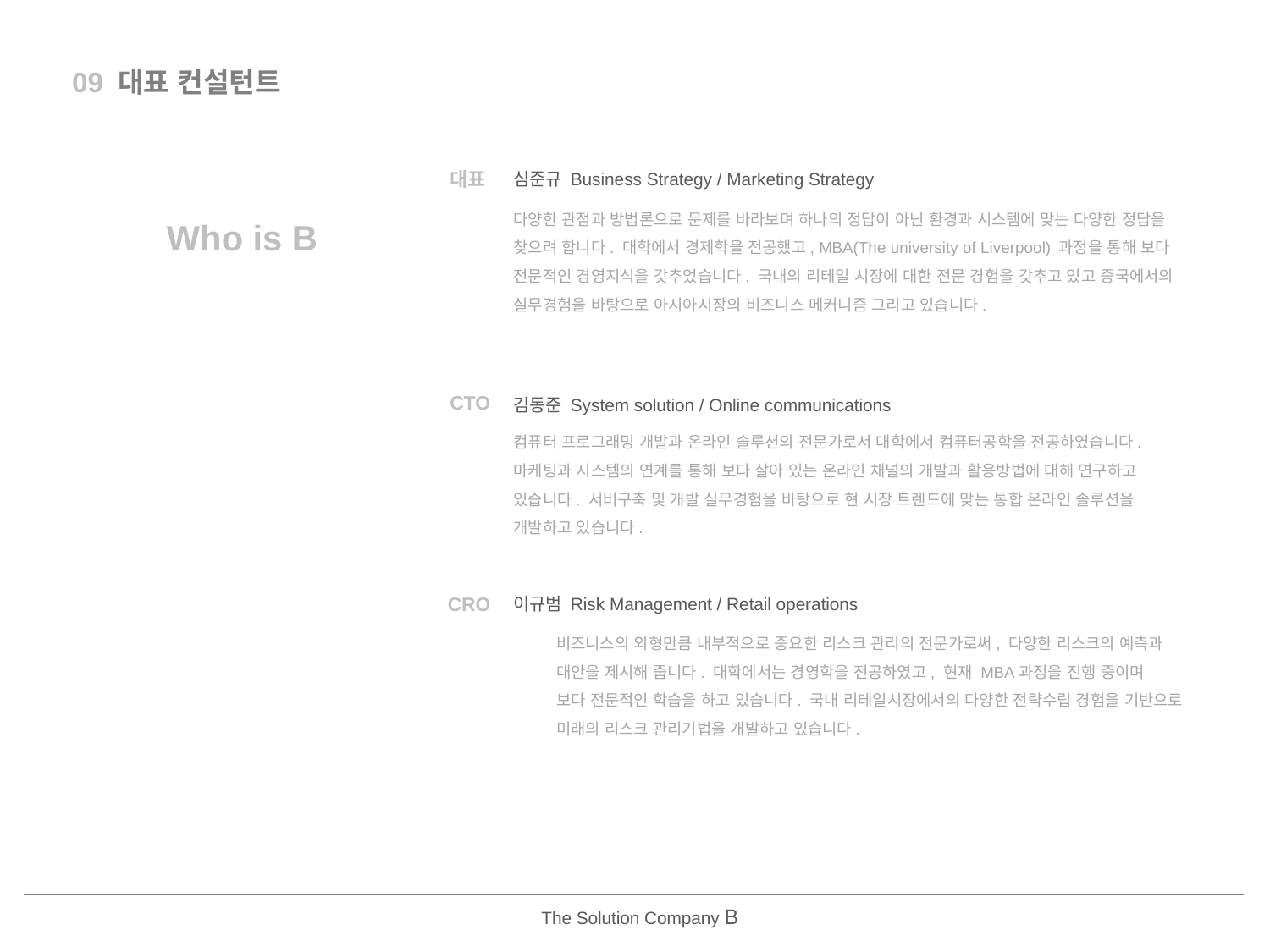

09 대표 컨설턴트
대표
심준규 Business Strategy / Marketing Strategy
다양한 관점과 방법론으로 문제를 바라보며 하나의 정답이 아닌 환경과 시스템에 맞는 다양한 정답을 찾으려 합니다. 대학에서 경제학을 전공했고, MBA(The university of Liverpool) 과정을 통해 보다 전문적인 경영지식을 갖추었습니다. 국내의 리테일 시장에 대한 전문 경험을 갖추고 있고 중국에서의 실무경험을 바탕으로 아시아시장의 비즈니스 메커니즘 그리고 있습니다.
Who is B
CTO
김동준 System solution / Online communications
컴퓨터 프로그래밍 개발과 온라인 솔루션의 전문가로서 대학에서 컴퓨터공학을 전공하였습니다. 마케팅과 시스템의 연계를 통해 보다 살아 있는 온라인 채널의 개발과 활용방법에 대해 연구하고 있습니다. 서버구축 및 개발 실무경험을 바탕으로 현 시장 트렌드에 맞는 통합 온라인 솔루션을 개발하고 있습니다.
CRO
이규범 Risk Management / Retail operations
비즈니스의 외형만큼 내부적으로 중요한 리스크 관리의 전문가로써, 다양한 리스크의 예측과
대안을 제시해 줍니다. 대학에서는 경영학을 전공하였고, 현재 MBA과정을 진행 중이며
보다 전문적인 학습을 하고 있습니다. 국내 리테일시장에서의 다양한 전략수립 경험을 기반으로
미래의 리스크 관리기법을 개발하고 있습니다.